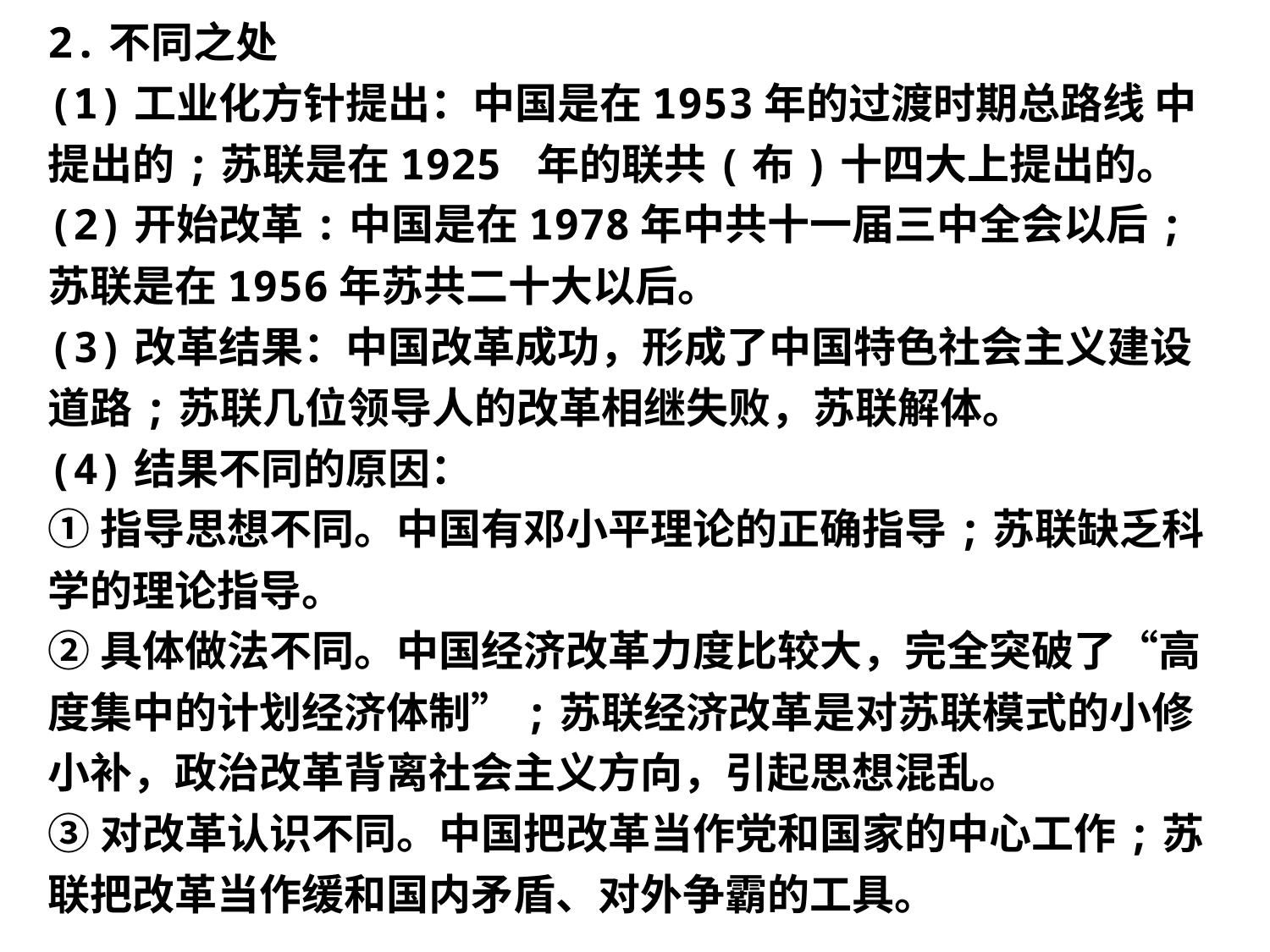

2.不同之处
(1)工业化方针提出：中国是在1953年的过渡时期总路线 中提出的;苏联是在1925 年的联共(布)十四大上提出的。
(2)开始改革:中国是在1978年中共十一届三中全会以后;苏联是在1956年苏共二十大以后。
(3)改革结果：中国改革成功，形成了中国特色社会主义建设道路;苏联几位领导人的改革相继失败，苏联解体。
(4)结果不同的原因：
①指导思想不同。中国有邓小平理论的正确指导;苏联缺乏科学的理论指导。
②具体做法不同。中国经济改革力度比较大，完全突破了“高度集中的计划经济体制”;苏联经济改革是对苏联模式的小修小补，政治改革背离社会主义方向，引起思想混乱。
③对改革认识不同。中国把改革当作党和国家的中心工作;苏联把改革当作缓和国内矛盾、对外争霸的工具。